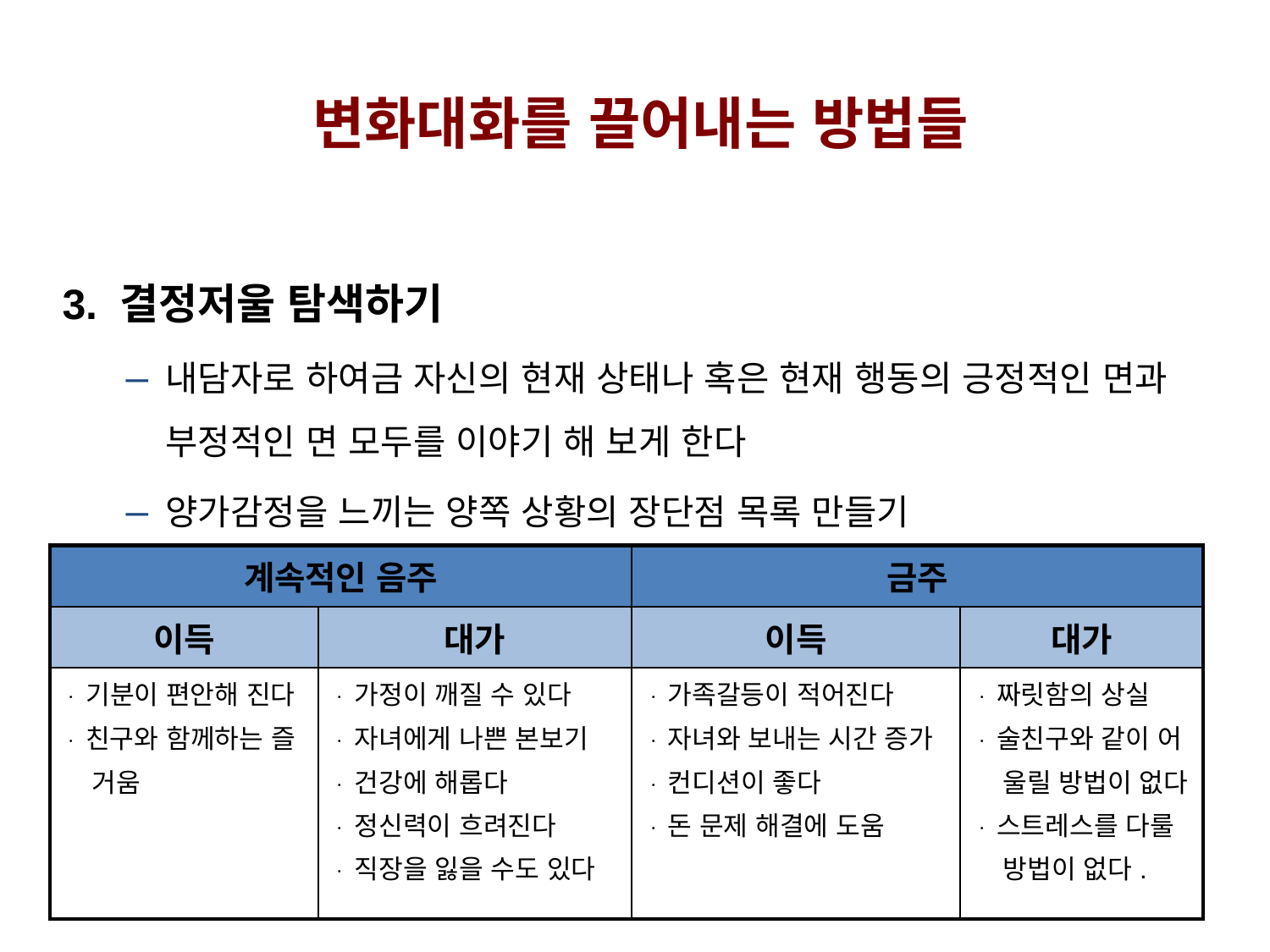

변화대화를 끌어내는 방법들
3. 결정저울 탐색하기
내담자로 하여금 자신의 현재 상태나 혹은 현재 행동의 긍정적인 면과 부정적인 면 모두를 이야기 해 보게 한다
양가감정을 느끼는 양쪽 상황의 장단점 목록 만들기
| 계속적인 음주 |  | 금주 |  |
| --- | --- | --- | --- |
| 이득 | 대가 | 이득 | 대가 |
| ㆍ 기분이 편안해 진다 ㆍ 친구와 함께하는 즐 거움 | ㆍ 가정이 깨질 수 있다 ㆍ 자녀에게 나쁜 본보기 ㆍ 건강에 해롭다 ㆍ 정신력이 흐려진다 ㆍ 직장을 잃을 수도 있다 | ㆍ 가족갈등이 적어진다 ㆍ 자녀와 보내는 시간 증가 ㆍ 컨디션이 좋다 ㆍ 돈 문제 해결에 도움 | ㆍ 짜릿함의 상실 ㆍ 술친구와 같이 어 울릴 방법이 없다 ㆍ 스트레스를 다룰 방법이 없다. |